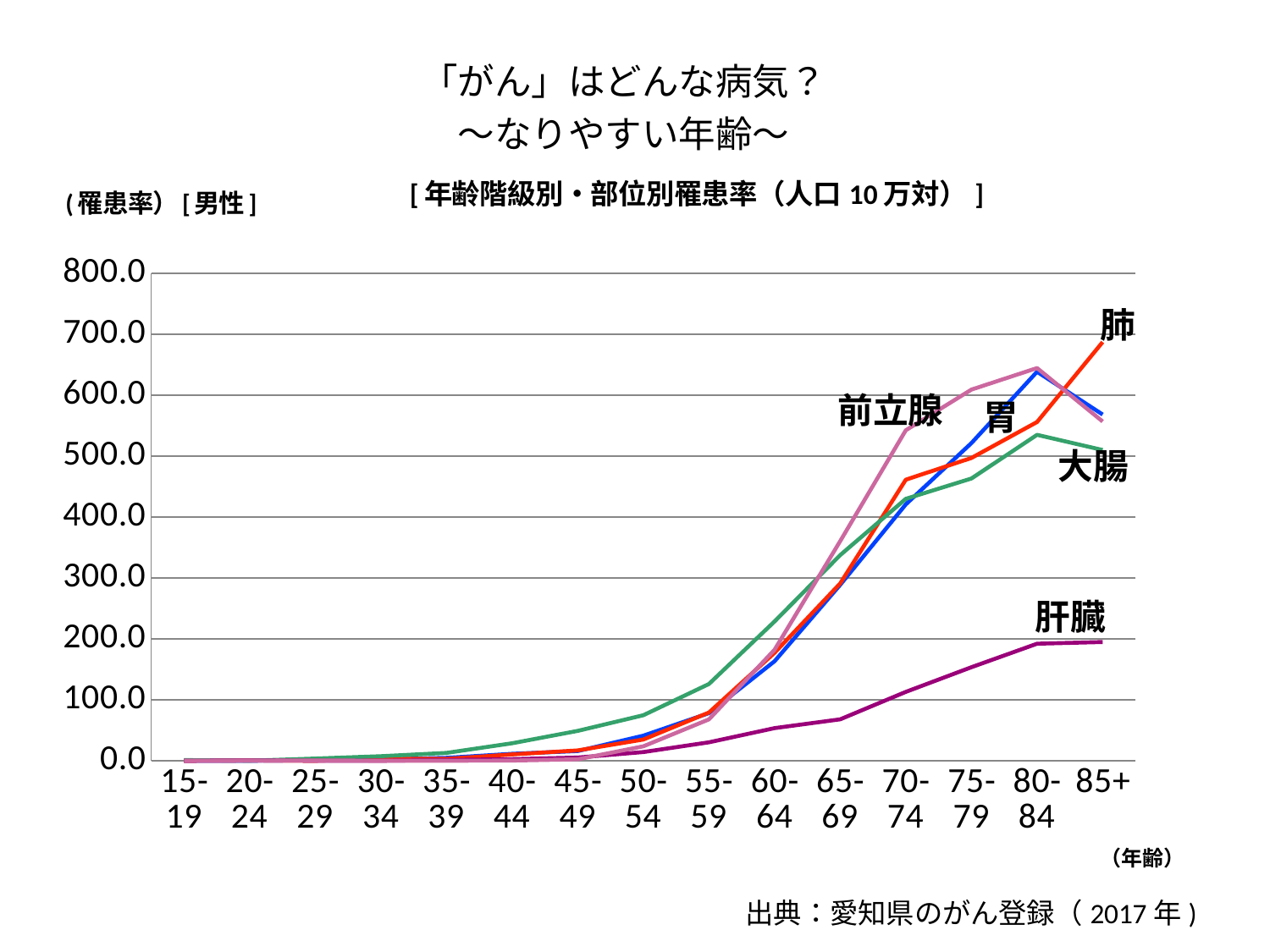

「がん」はどんな病気？
～なりやすい年齢～

### Chart: [年齢階級別・部位別罹患率（人口10万対）]

| Category | 胃 | 肺 | 大腸 | 肝臓 | 前立腺 |
|---|---|---|---|---|---|
| 15-19 | 0.0 | 0.0 | 1.0 | 0.0 | 0.0 |
| 20-24 | 0.0 | 0.5 | 0.0 | 0.5 | 0.0 |
| 25-29 | 0.9 | 0.0 | 3.6 | 0.0 | 0.5 |
| 30-34 | 2.1 | 2.9 | 7.4 | 0.0 | 0.0 |
| 35-39 | 4.7 | 3.1 | 12.8 | 1.2 | 0.0 |
| 40-44 | 11.4 | 10.4 | 28.7 | 2.6 | 0.3 |
| 45-49 | 15.9 | 16.9 | 49.0 | 5.2 | 2.3 |
| 50-54 | 41.1 | 34.8 | 74.7 | 14.2 | 23.7 |
| 55-59 | 78.1 | 79.1 | 126.0 | 30.2 | 67.9 |
| 60-64 | 163.4 | 177.2 | 228.7 | 53.5 | 182.2 |
| 65-69 | 288.7 | 291.0 | 337.5 | 68.0 | 360.5 |
| 70-74 | 420.8 | 461.4 | 430.0 | 113.0 | 542.5 |
| 75-79 | 521.5 | 497.1 | 463.4 | 153.5 | 609.3 |
| 80-84 | 638.6 | 556.1 | 535.1 | 192.1 | 644.7 |
| 85+ | 568.4 | 687.3 | 510.1 | 194.9 | 557.0 |
肺
前立腺
胃
大腸
肝臓
出典：愛知県のがん登録（2017年)